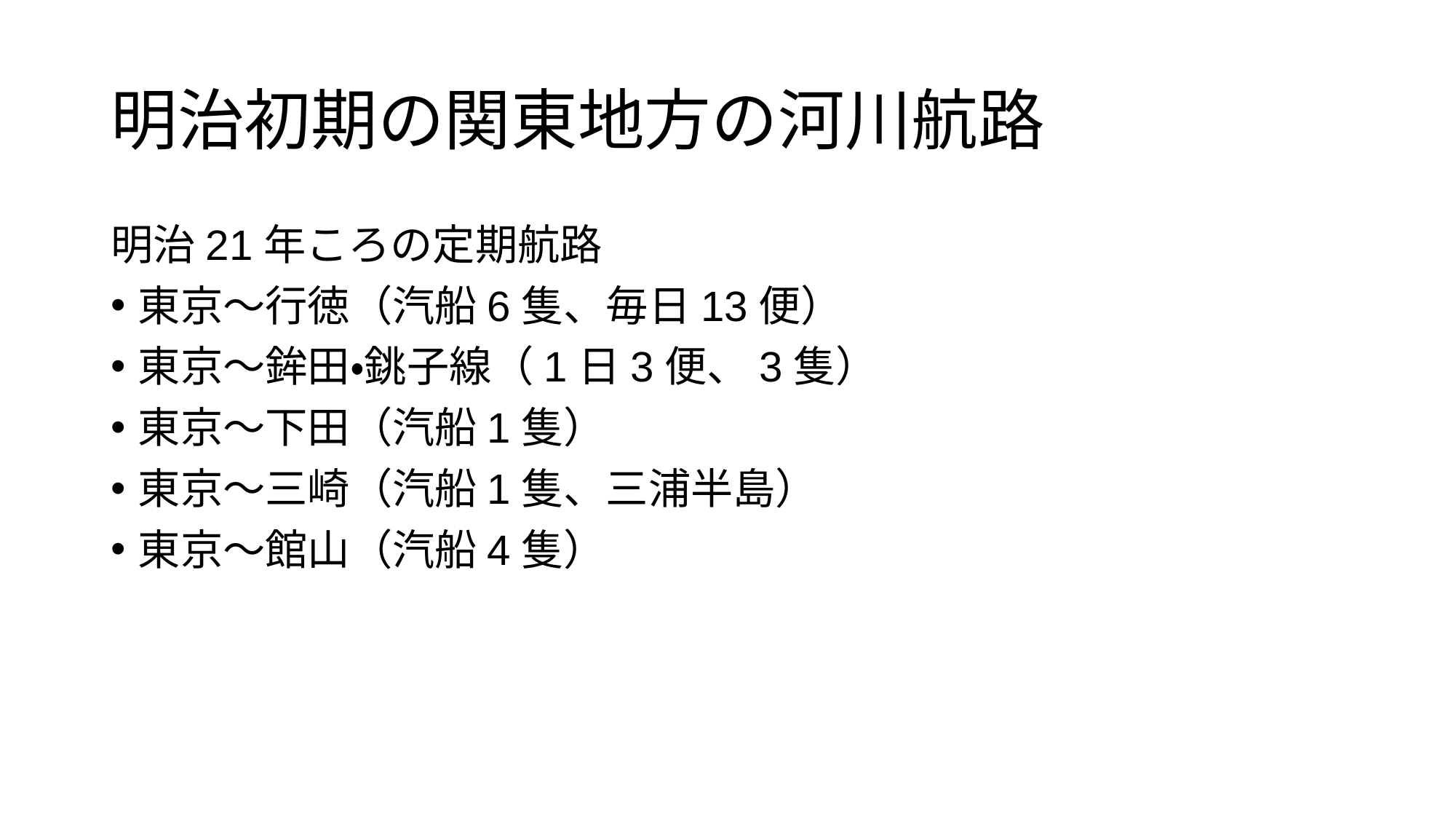

# 明治初期の関東地方の河川航路
明治21年ころの定期航路
東京～行徳（汽船6隻、毎日13便）
東京～鉾田・銚子線（1日3便、3隻）
東京～下田（汽船1隻）
東京～三崎（汽船1隻、三浦半島）
東京～館山（汽船4隻）